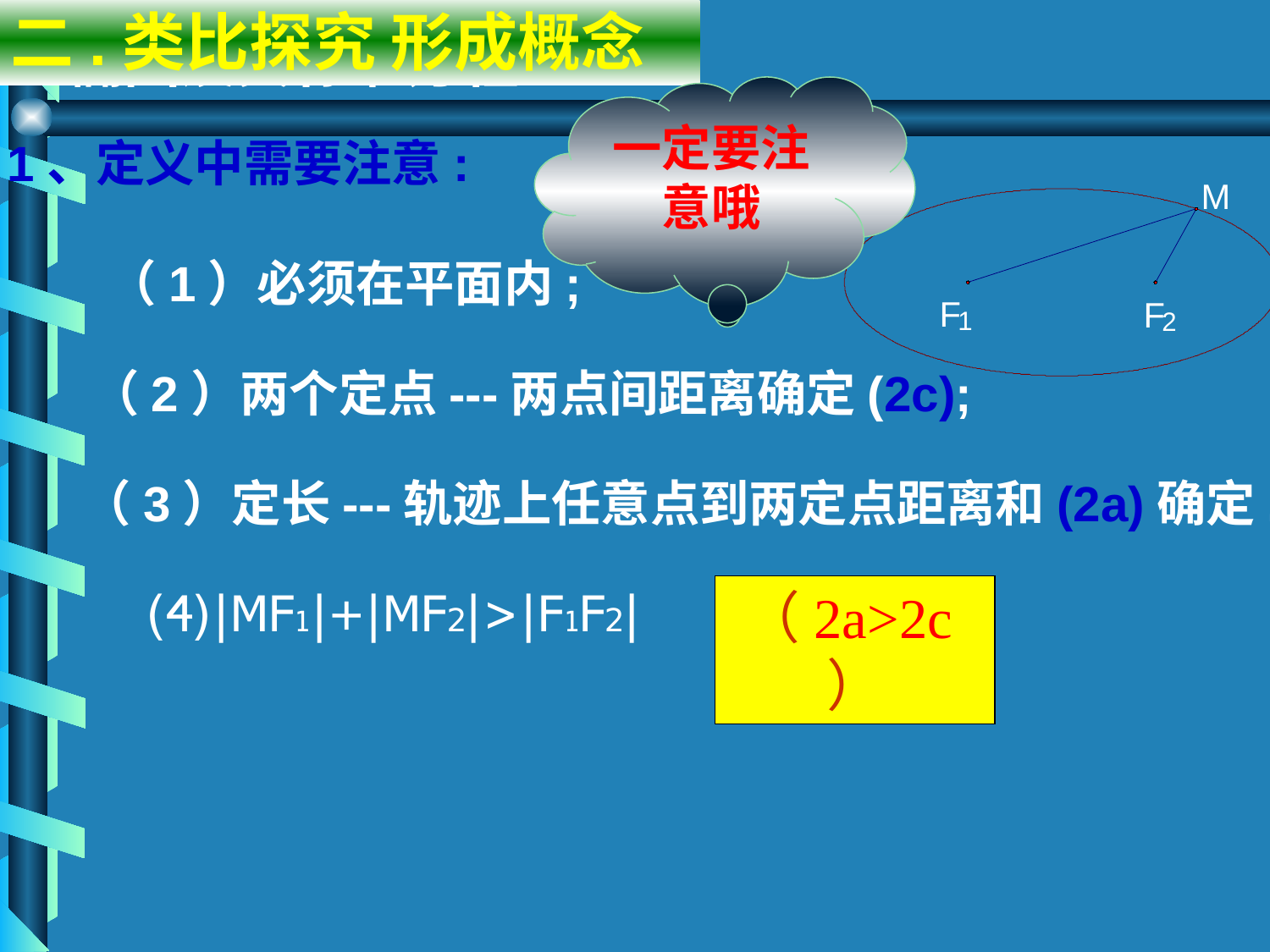

二.类比探究 形成概念
一定要注意哦
1、定义中需要注意:

M

F

1

F

2
（1）必须在平面内;
（2）两个定点---两点间距离确定(2c);
（3）定长---轨迹上任意点到两定点距离和(2a)确定.
(4)|MF1|+|MF2|>|F1F2|
（2a>2c）